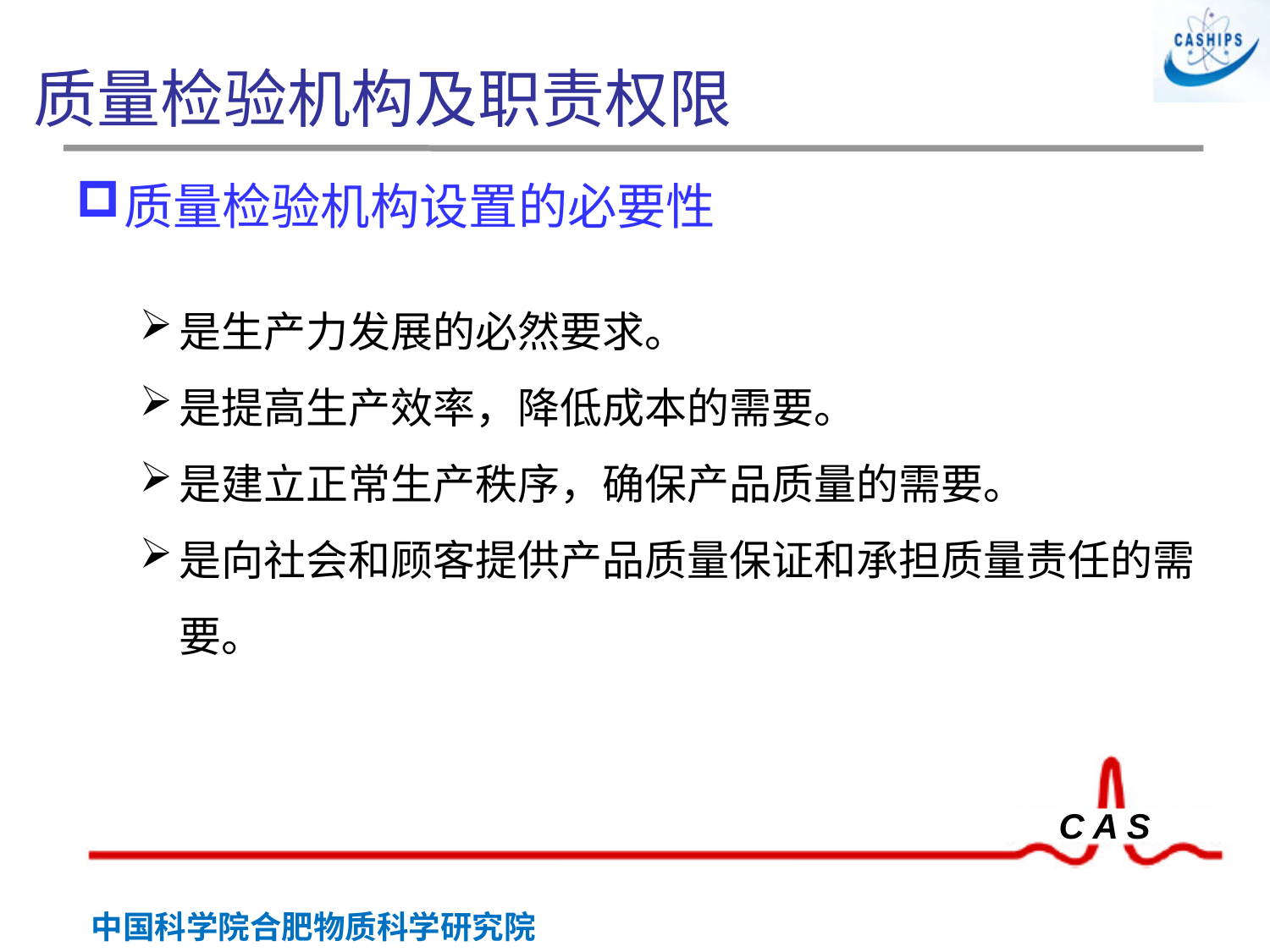

# 质量检验机构及职责权限
质量检验机构设置的必要性

是生产力发展的必然要求。
是提高生产效率，降低成本的需要。
是建立正常生产秩序，确保产品质量的需要。
是向社会和顾客提供产品质量保证和承担质量责任的需要。